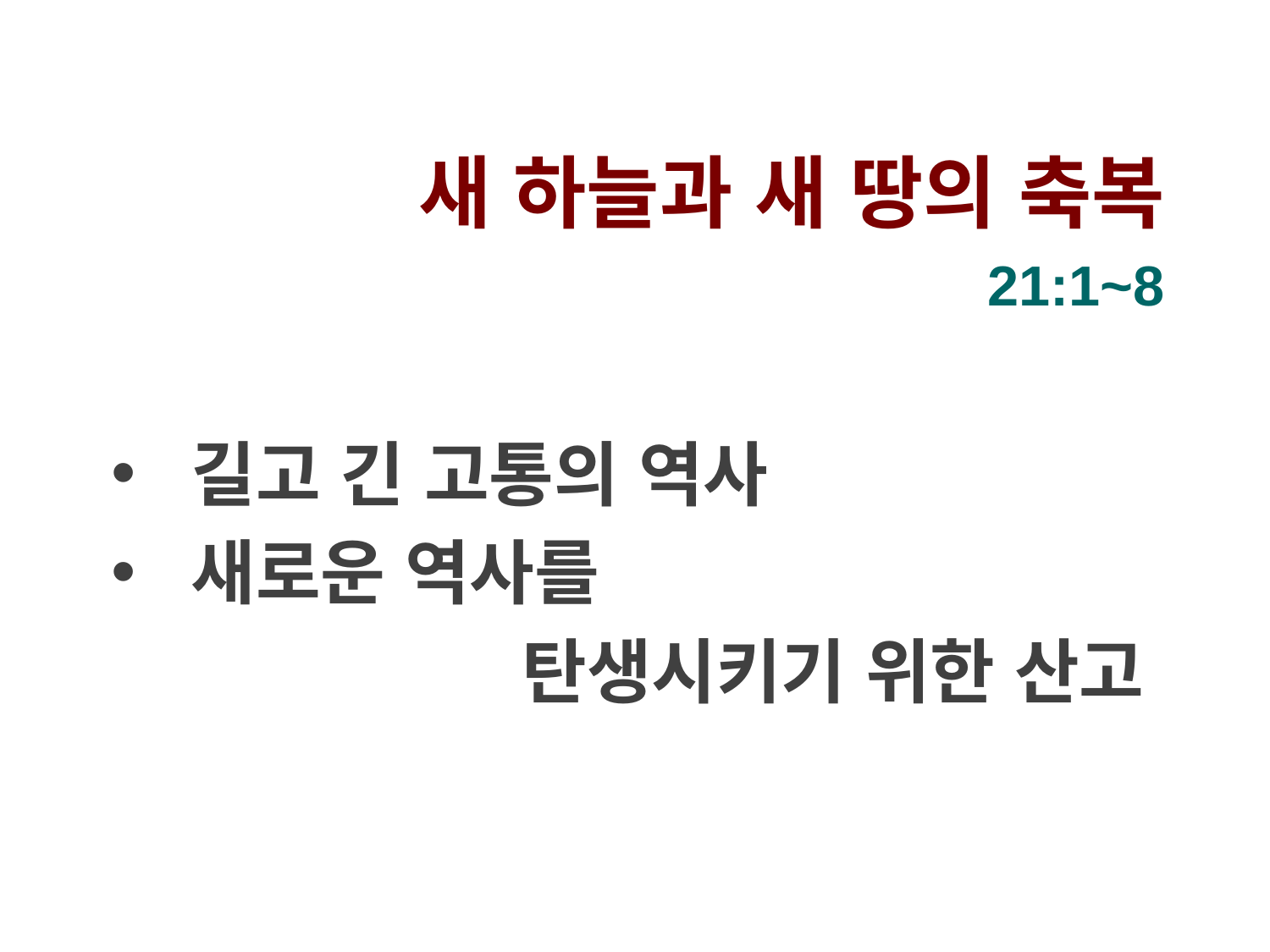

새 하늘과 새 땅의 축복
21:1~8

길고 긴 고통의 역사
새로운 역사를
                    탄생시키기 위한 산고